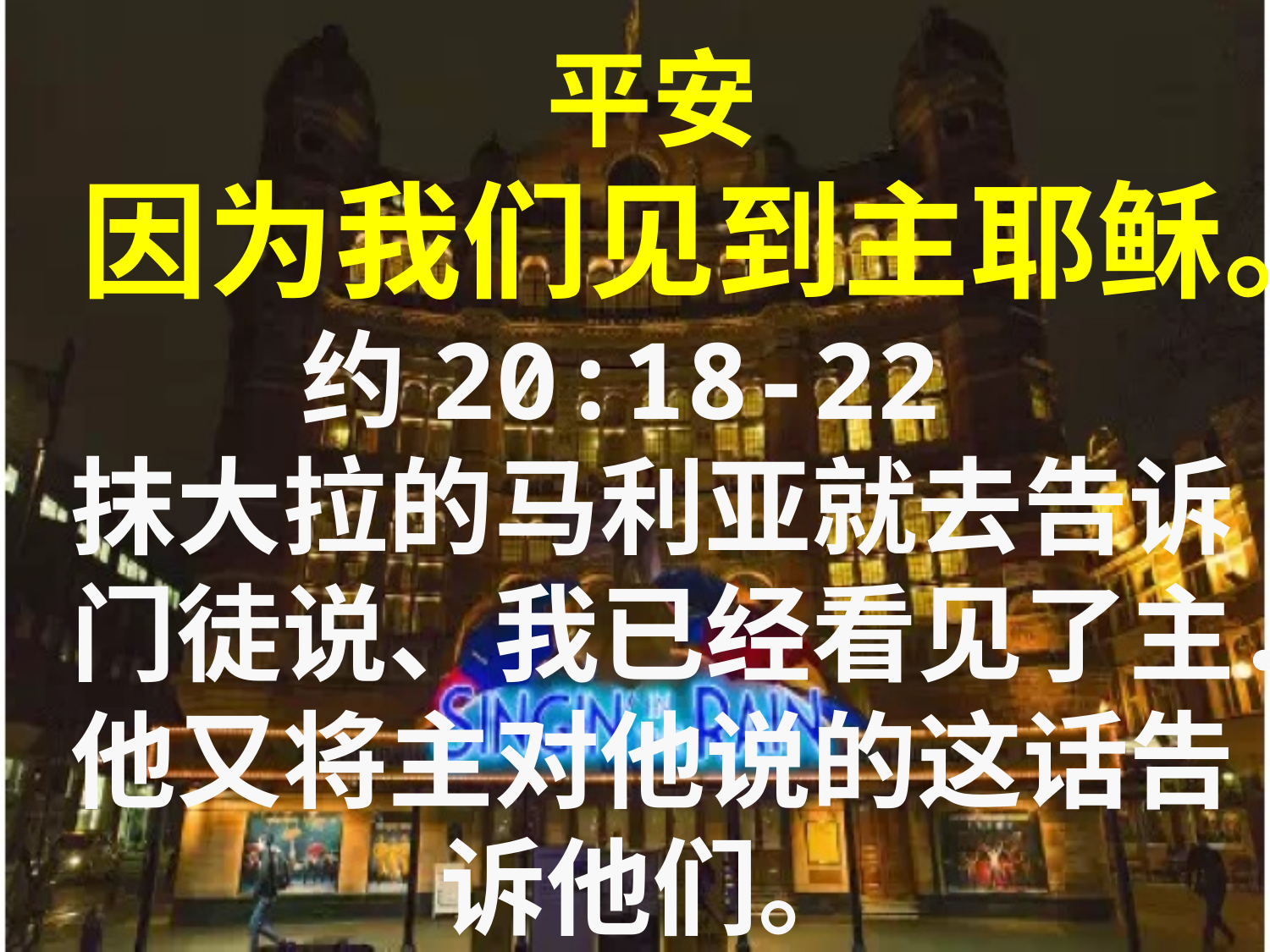

平安

因为我们见到主耶稣。
约20:18-22
抹大拉的马利亚就去告诉门徒说、我已经看见了主．他又将主对他说的这话告诉他们。